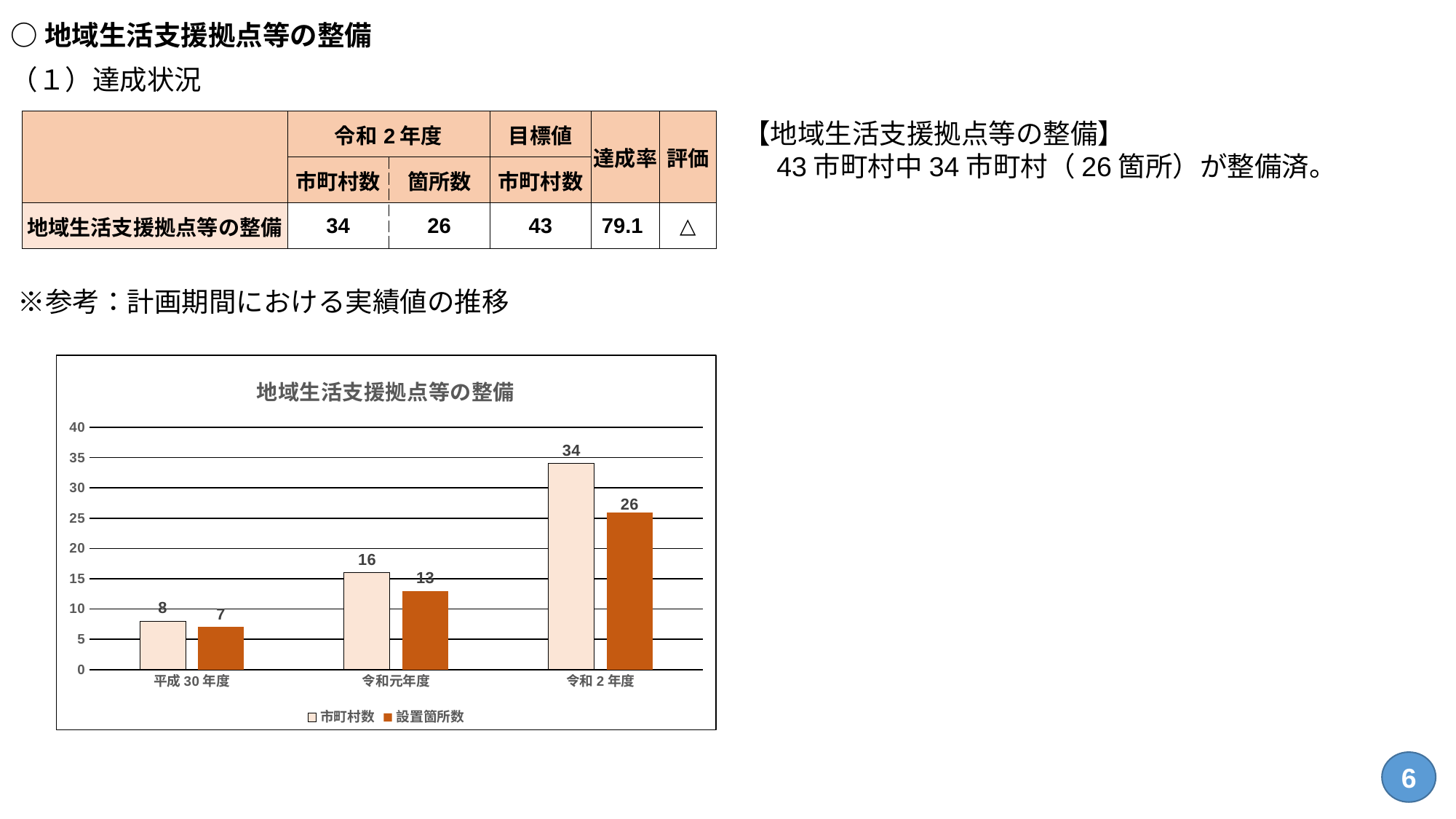

○地域生活支援拠点等の整備
（１）達成状況
|  | 令和2年度 |  | 目標値 | 達成率 | 評価 |
| --- | --- | --- | --- | --- | --- |
|  | 市町村数 | 箇所数 | 市町村数 |  |  |
| 地域生活支援拠点等の整備 | 34 | 26 | 43 | 79.1 | △ |
【地域生活支援拠点等の整備】
　43市町村中34市町村（26箇所）が整備済。
　※参考：計画期間における実績値の推移

### Chart: 地域生活支援拠点等の整備

| Category | 市町村数 | 設置箇所数 |
|---|---|---|
| 平成30年度 | 8.0 | 7.0 |
| 令和元年度 | 16.0 | 13.0 |
| 令和2年度 | 34.0 | 26.0 |
6